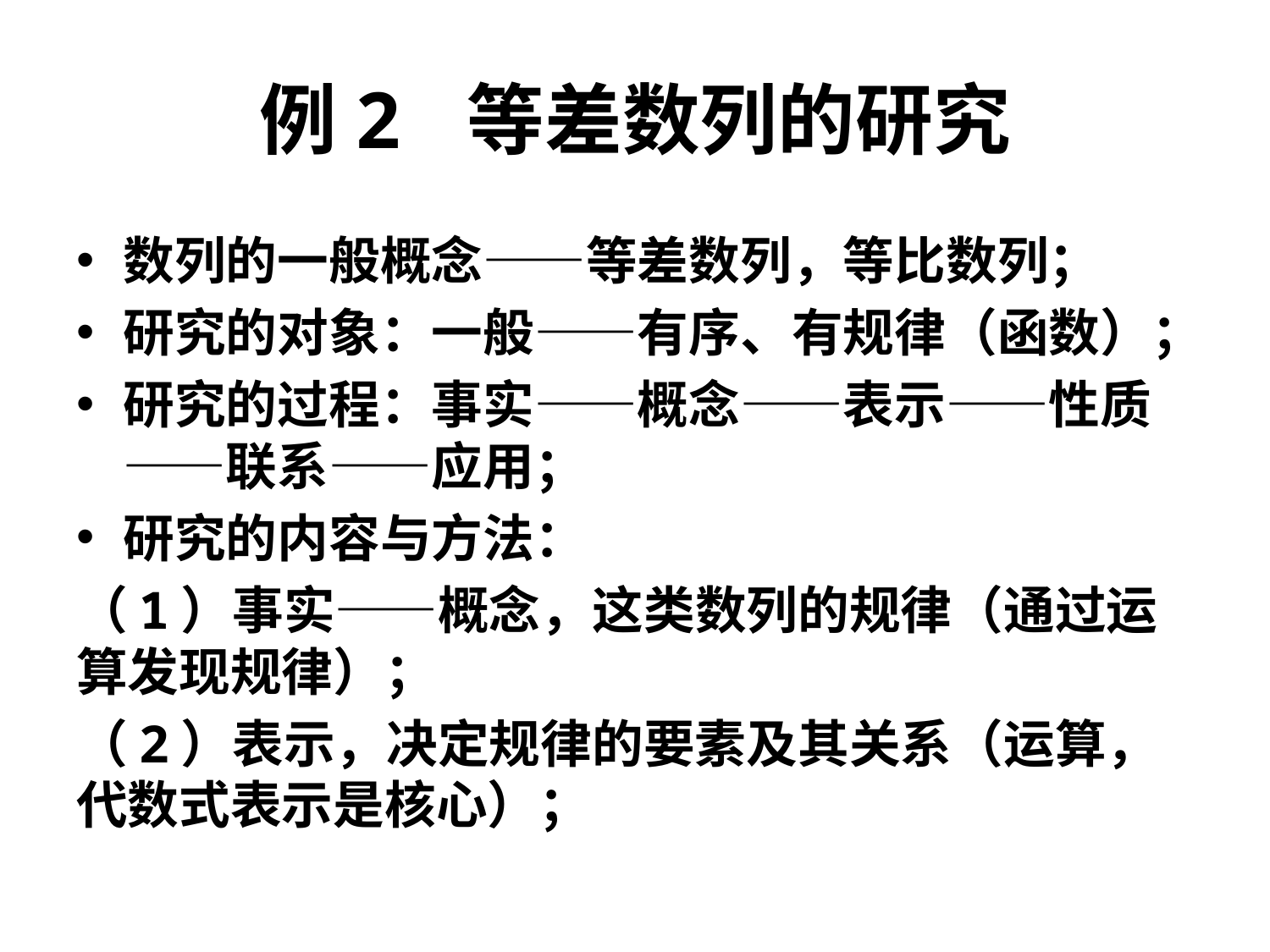

# 例2 等差数列的研究
数列的一般概念——等差数列，等比数列；
研究的对象：一般——有序、有规律（函数）；
研究的过程：事实——概念——表示——性质——联系——应用；
研究的内容与方法：
（1）事实——概念，这类数列的规律（通过运算发现规律）；
（2）表示，决定规律的要素及其关系（运算，代数式表示是核心）；